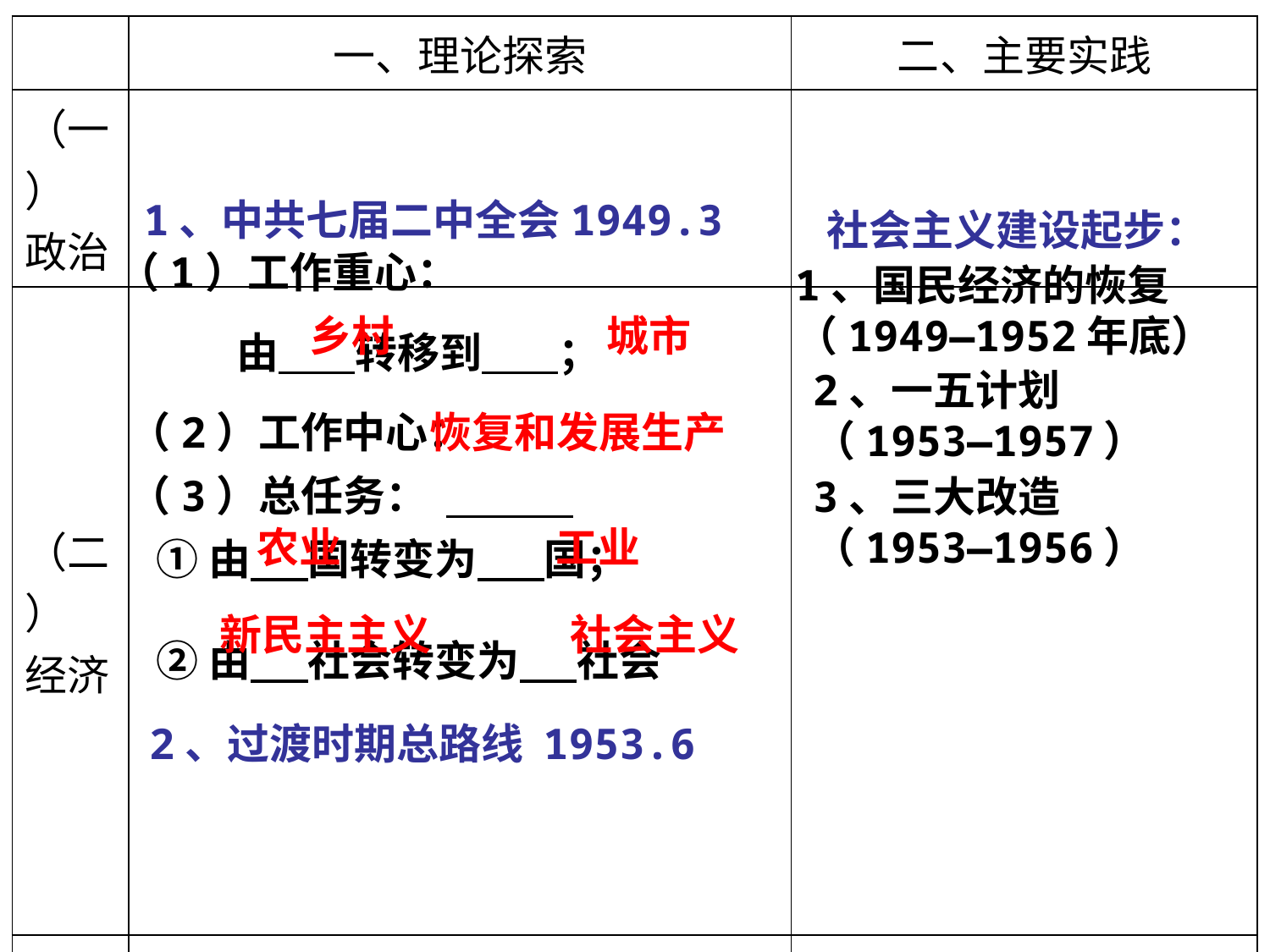

|  | 一、理论探索 | 二、主要实践 |
| --- | --- | --- |
| （一） 政治 |  |  |
| （二） 经济 |  |  |
| （三） 外交 |  |  |
#
1、中共七届二中全会1949.3
社会主义建设起步：
（1）工作重心：
1、国民经济的恢复
（1949—1952年底）
乡村
城市
由        转移到        ；
2、一五计划
（1953—1957）
（2）工作中心：
恢复和发展生产
（3）总任务：
3、三大改造
（1953—1956）
农业
工业
①由      国转变为       国；

②由      社会转变为      社会
新民主主义
社会主义
2、过渡时期总路线 1953.6